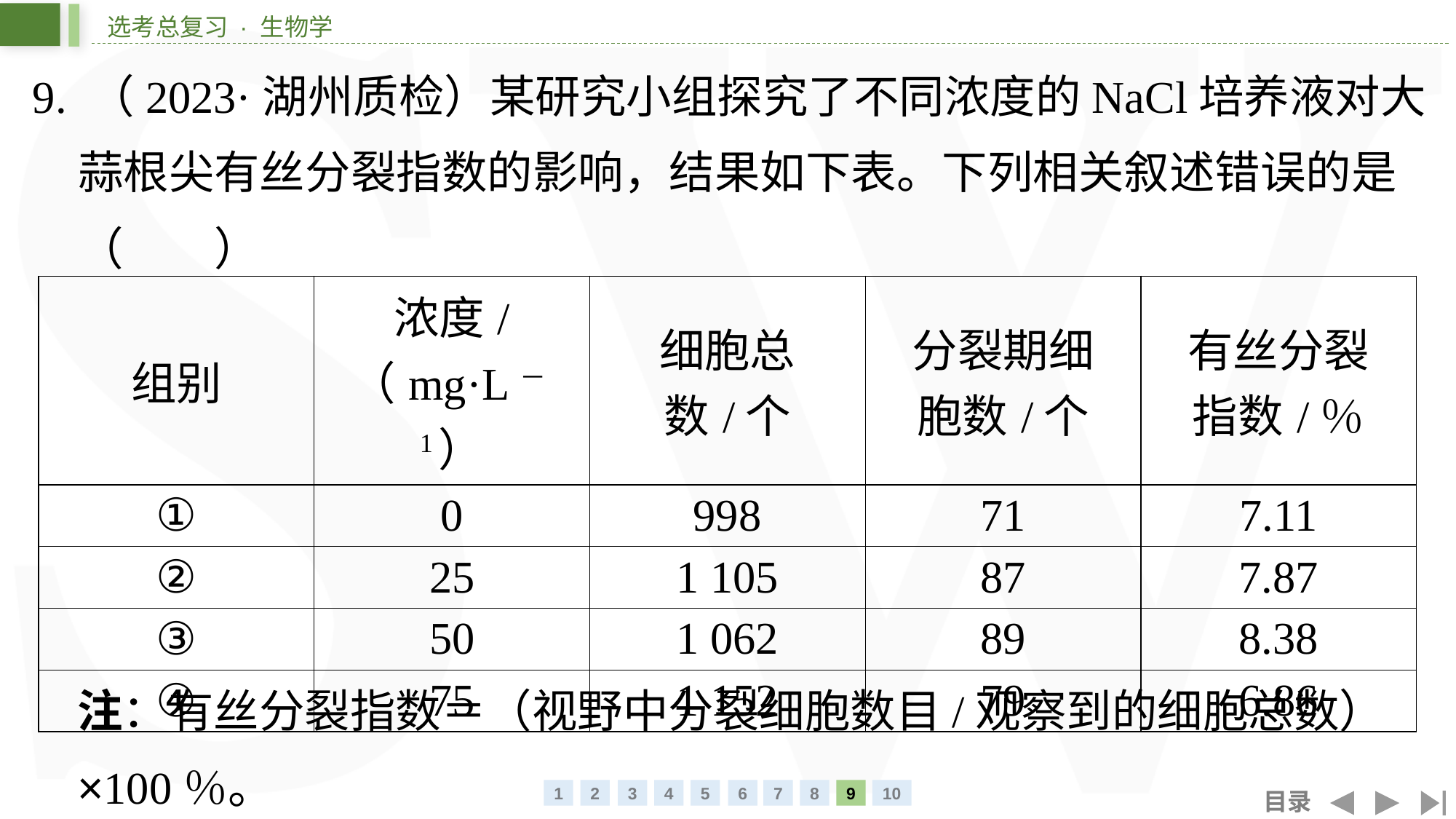

9. （2023·湖州质检）某研究小组探究了不同浓度的NaCl培养液对大
蒜根尖有丝分裂指数的影响，结果如下表。下列相关叙述错误的是
（　　）
| 组别 | 浓度/ （mg·L－1） | 细胞总 数/个 | 分裂期细 胞数/个 | 有丝分裂 指数/％ |
| --- | --- | --- | --- | --- |
| ① | 0 | 998 | 71 | 7.11 |
| ② | 25 | 1 105 | 87 | 7.87 |
| ③ | 50 | 1 062 | 89 | 8.38 |
| ④ | 75 | 1 152 | 79 | 6.86 |
注：有丝分裂指数＝（视野中分裂细胞数目/观察到的细胞总数）
×100％。
1
2
3
4
5
6
7
8
9
10